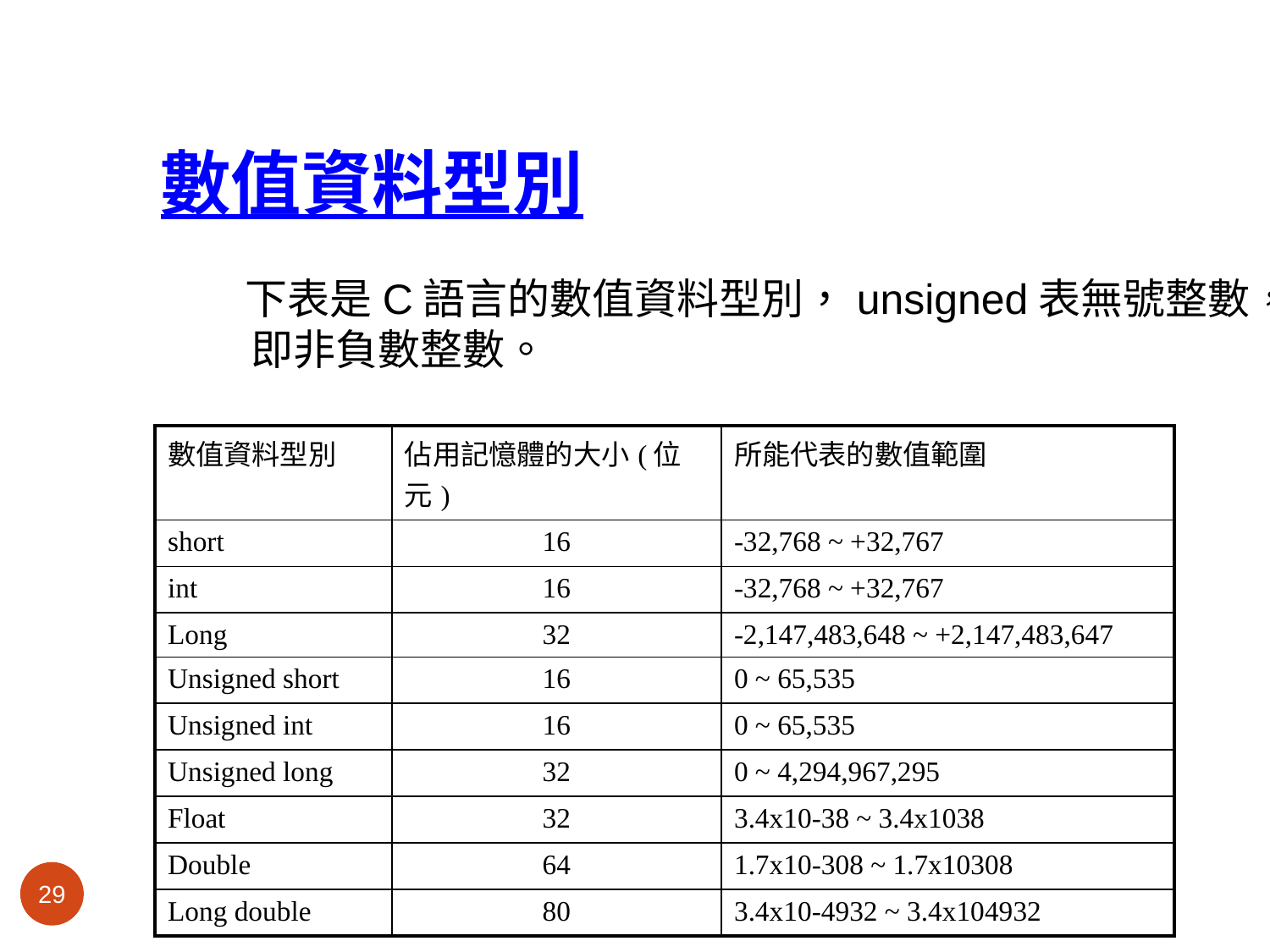

# 數值資料型別
　下表是C語言的數值資料型別，unsigned表無號整數，即非負數整數。

| 數值資料型別 | 佔用記憶體的大小(位元) | 所能代表的數值範圍 |
| --- | --- | --- |
| short | 16 | -32,768 ~ +32,767 |
| int | 16 | -32,768 ~ +32,767 |
| Long | 32 | -2,147,483,648 ~ +2,147,483,647 |
| Unsigned short | 16 | 0 ~ 65,535 |
| Unsigned int | 16 | 0 ~ 65,535 |
| Unsigned long | 32 | 0 ~ 4,294,967,295 |
| Float | 32 | 3.4x10-38 ~ 3.4x1038 |
| Double | 64 | 1.7x10-308 ~ 1.7x10308 |
| Long double | 80 | 3.4x10-4932 ~ 3.4x104932 |
29